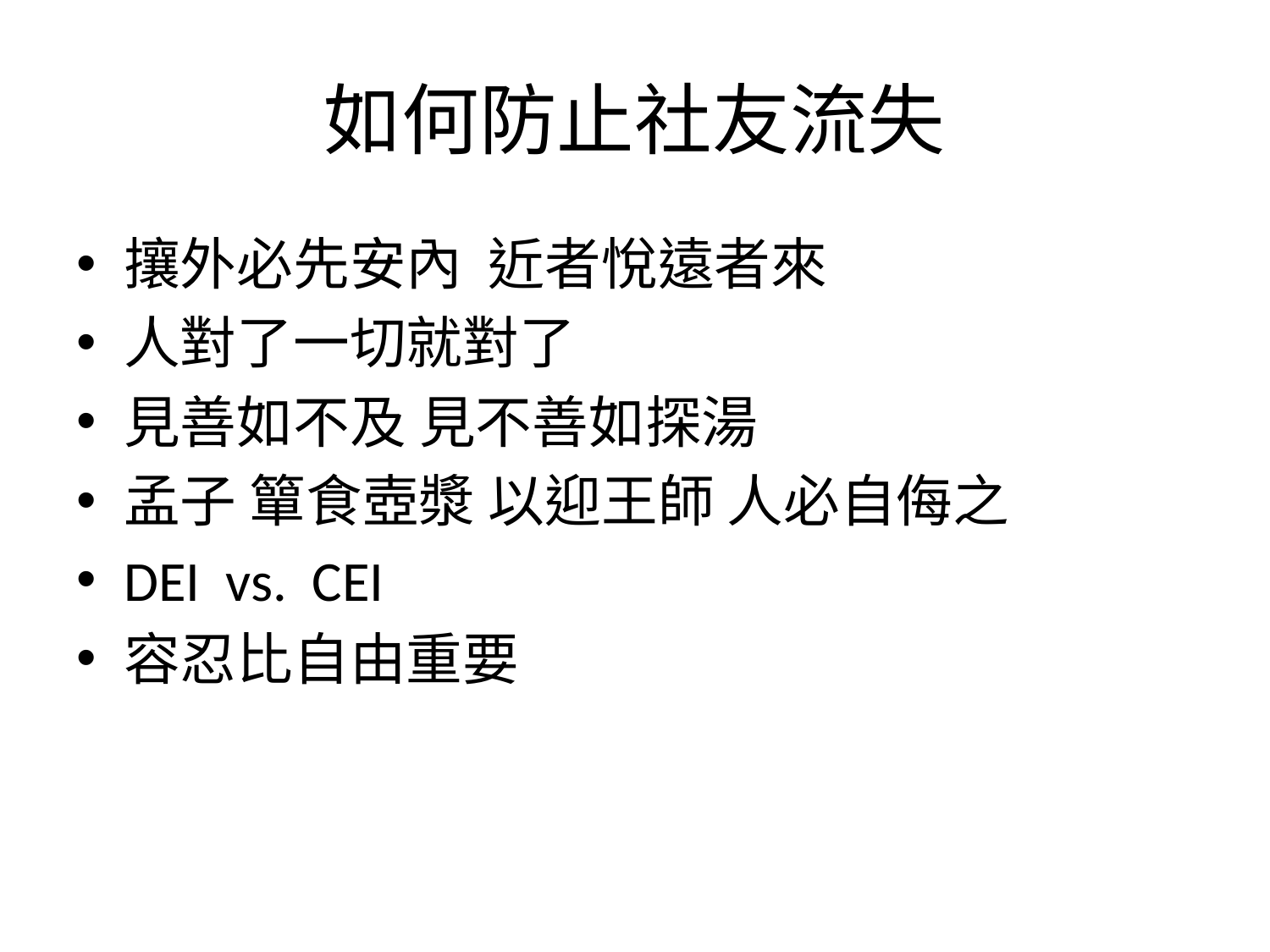

# 如何防止社友流失
攘外必先安內  近者悅遠者來
人對了一切就對了
見善如不及 見不善如探湯
孟子 簞食壺漿 以迎王師 人必自侮之
DEI  vs.  CEI
容忍比自由重要